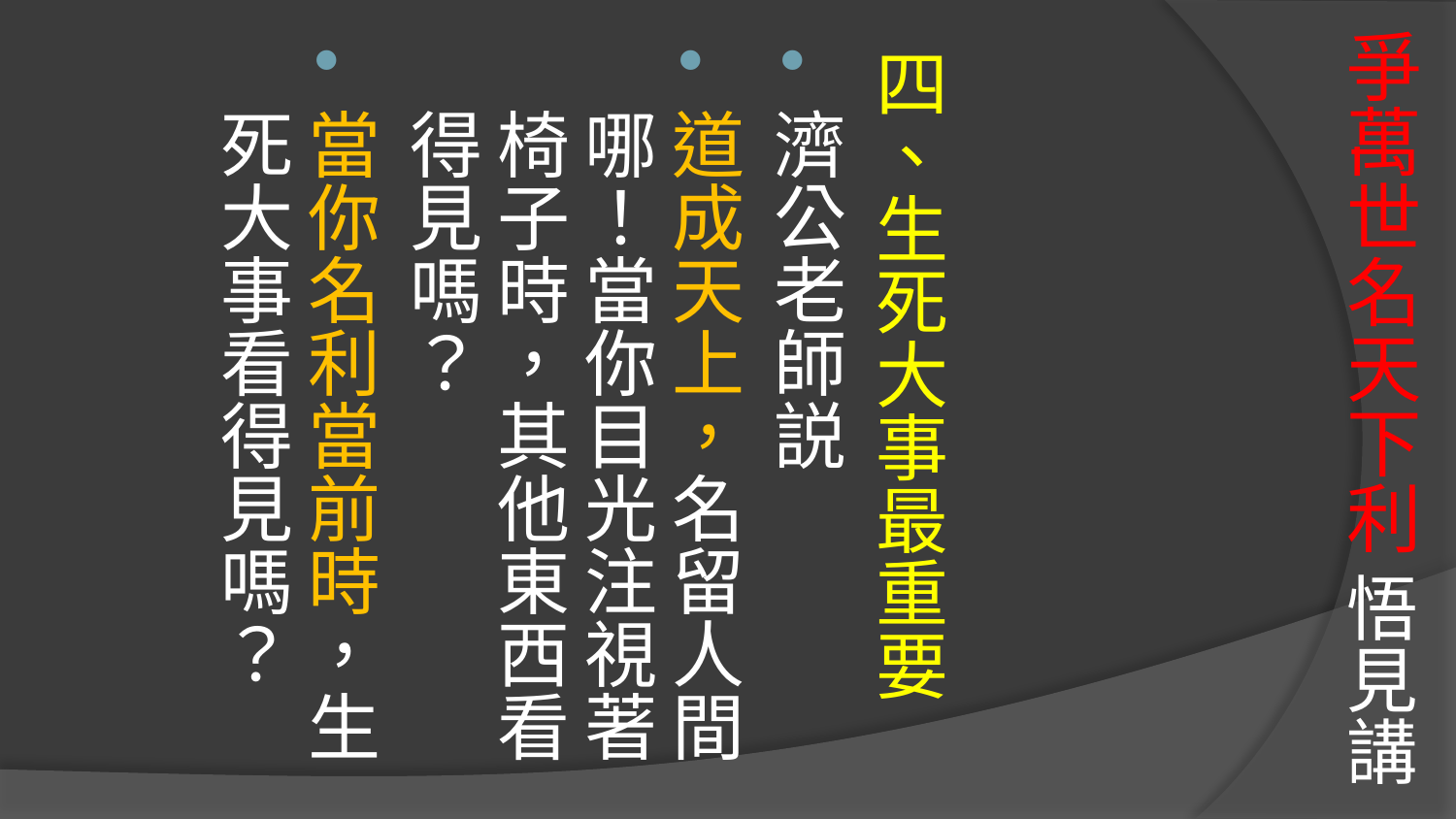

# 爭萬世名天下利 悟見講
四、生死大事最重要
濟公老師説
道成天上，名留人間哪！當你目光注視著椅子時，其他東西看得見嗎？
當你名利當前時，生死大事看得見嗎？